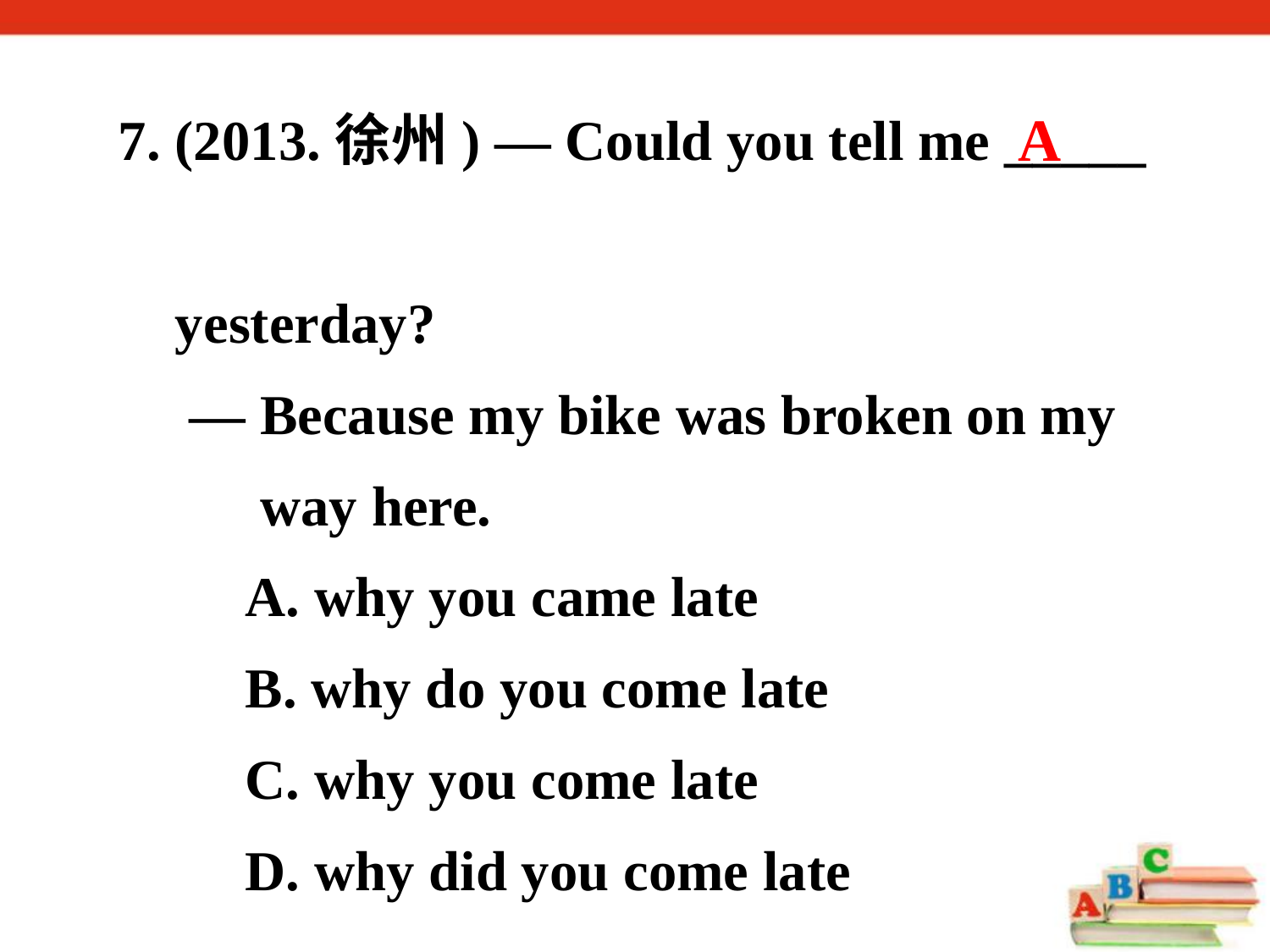

7. (2013.徐州) — Could you tell me _____
    yesterday?
     — Because my bike was broken on my
          way here.
A. why you came late
B. why do you come late
C. why you come late
D. why did you come late
A